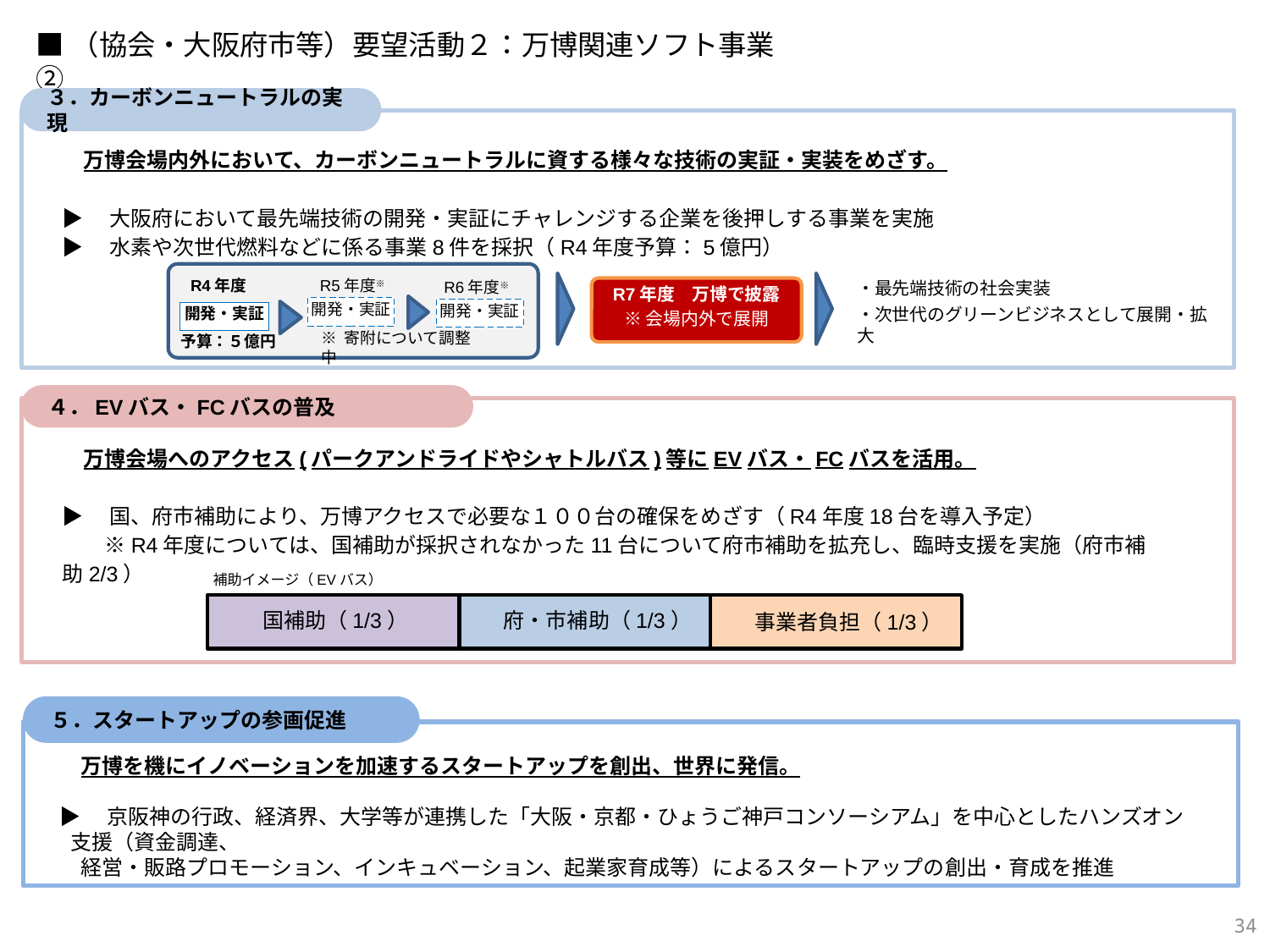

■（協会・大阪府市等）要望活動２：万博関連ソフト事業②
３．カーボンニュートラルの実現

　万博会場内外において、カーボンニュートラルに資する様々な技術の実証・実装をめざす。

▶　大阪府において最先端技術の開発・実証にチャレンジする企業を後押しする事業を実施
▶　水素や次世代燃料などに係る事業8件を採択（R4年度予算：5億円）

・最先端技術の社会実装

・次世代のグリーンビジネスとして展開・拡大
R5年度※
R4年度
R6年度※
R7年度　万博で披露
※会場内外で展開
開発・実証
開発・実証

開発・実証

※ 寄附について調整中
予算：５億円
４．EVバス・FCバスの普及

　万博会場へのアクセス(パークアンドライドやシャトルバス)等にEVバス・FCバスを活用。

▶　国、府市補助により、万博アクセスで必要な１００台の確保をめざす（R4年度18台を導入予定）
　　※R4年度については、国補助が採択されなかった11台について府市補助を拡充し、臨時支援を実施（府市補助2/3）

補助イメージ（EVバス）

国補助（1/3）
府・市補助（1/3）
事業者負担（1/3）
５．スタートアップの参画促進

　万博を機にイノベーションを加速するスタートアップを創出、世界に発信。

▶　京阪神の行政、経済界、大学等が連携した「大阪・京都・ひょうご神戸コンソーシアム」を中心としたハンズオン支援（資金調達、
　経営・販路プロモーション、インキュベーション、起業家育成等）によるスタートアップの創出・育成を推進

34